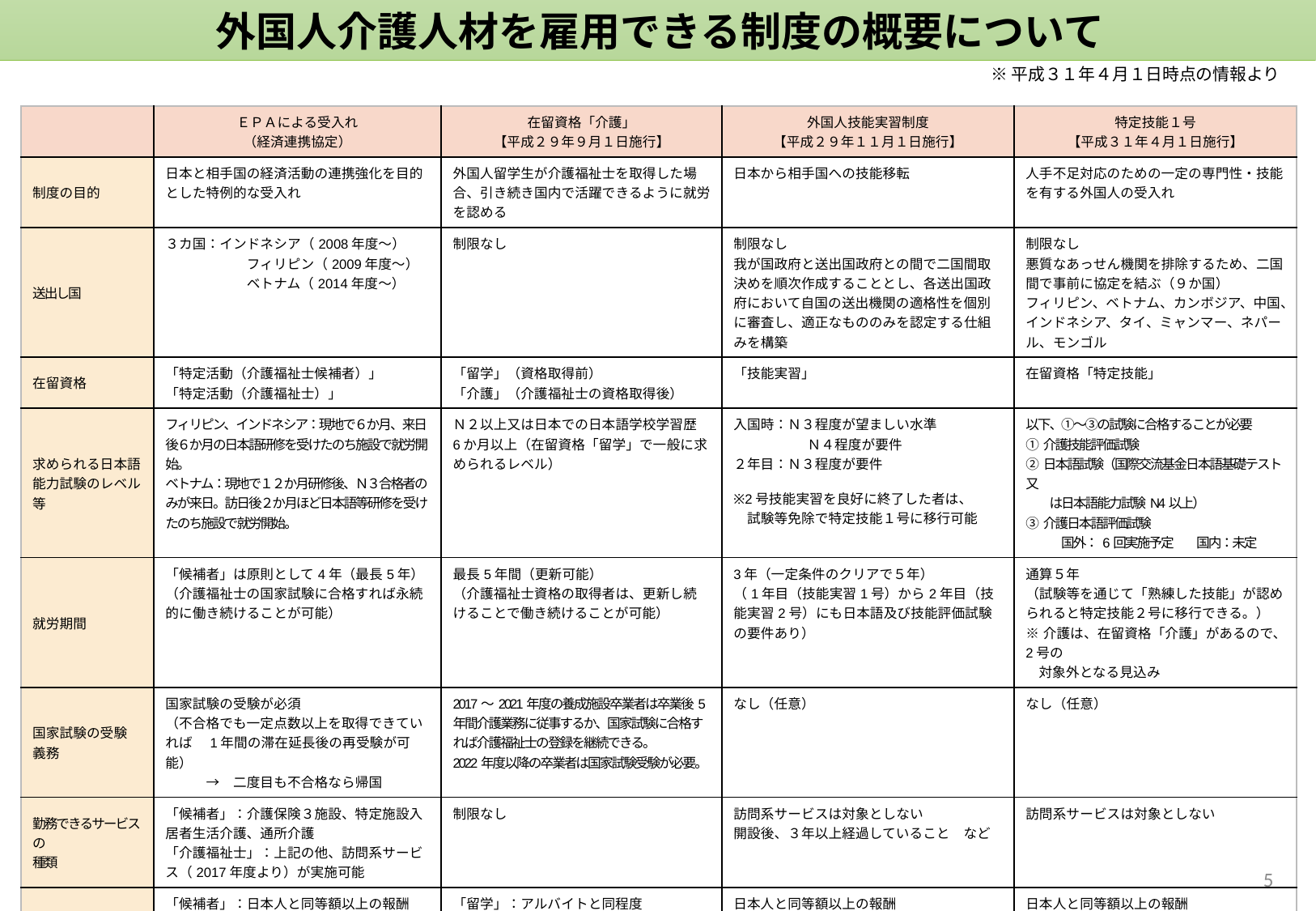

外国人介護人材を雇用できる制度の概要について
※平成３１年４月１日時点の情報より
|  | ＥＰＡによる受入れ （経済連携協定） | 在留資格「介護」 【平成２９年９月１日施行】 | 外国人技能実習制度 【平成２９年１１月１日施行】 | 特定技能１号 【平成３１年４月１日施行】 |
| --- | --- | --- | --- | --- |
| 制度の目的 | 日本と相手国の経済活動の連携強化を目的とした特例的な受入れ | 外国人留学生が介護福祉士を取得した場合、引き続き国内で活躍できるように就労を認める | 日本から相手国への技能移転 | 人手不足対応のための一定の専門性・技能を有する外国人の受入れ |
| 送出し国 | ３カ国：インドネシア（2008年度～） 　　　　　　フィリピン（2009年度～） 　　　　　　ベトナム（2014年度～） | 制限なし | 制限なし 我が国政府と送出国政府との間で二国間取決めを順次作成することとし、各送出国政府において自国の送出機関の適格性を個別に審査し、適正なもののみを認定する仕組みを構築 | 制限なし 悪質なあっせん機関を排除するため、二国間で事前に協定を結ぶ（９か国） フィリピン、ベトナム、カンボジア、中国、インドネシア、タイ、ミャンマー、ネパール、モンゴル |
| 在留資格 | 「特定活動（介護福祉士候補者）」 「特定活動（介護福祉士）」 | 「留学」（資格取得前） 「介護」（介護福祉士の資格取得後） | 「技能実習」 | 在留資格「特定技能」 |
| 求められる日本語 能力試験のレベル等 | フィリピン、インドネシア：現地で６か月、来日後６か月の日本語研修を受けたのち施設で就労開始。 ベトナム：現地で１２か月研修後、Ｎ３合格者のみが来日。訪日後２か月ほど日本語等研修を受けたのち施設で就労開始。 | Ｎ２以上又は日本での日本語学校学習歴 6か月以上（在留資格「留学」で一般に求められるレベル） | 入国時：Ｎ３程度が望ましい水準 　　　　　 Ｎ４程度が要件 ２年目：Ｎ３程度が要件 ※2号技能実習を良好に終了した者は、 　試験等免除で特定技能１号に移行可能 | 以下、①～③の試験に合格することが必要 ①介護技能評価試験　 ②日本語試験（国際交流基金日本語基礎テスト又　 　　は日本語能力試験N4以上） ③介護日本語評価試験 　　　国外：6回実施予定　　国内：未定 |
| 就労期間 | 「候補者」は原則として4年（最長5年） （介護福祉士の国家試験に合格すれば永続的に働き続けることが可能） | 最長5年間（更新可能） （介護福祉士資格の取得者は、更新し続けることで働き続けることが可能） | 3年（一定条件のクリアで５年） （1年目（技能実習1号）から2年目（技能実習2号）にも日本語及び技能評価試験の要件あり） | 通算５年　 （試験等を通じて「熟練した技能」が認められると特定技能２号に移行できる。） ※介護は、在留資格「介護」があるので、2号の 対象外となる見込み |
| 国家試験の受験 義務 | 国家試験の受験が必須 （不合格でも一定点数以上を取得できていれば　1年間の滞在延長後の再受験が可能） 　　　→　二度目も不合格なら帰国 | 2017～2021年度の養成施設卒業者は卒業後5年間介護業務に従事するか、国家試験に合格すれば介護福祉士の登録を継続できる。　 2022年度以降の卒業者は国家試験受験が必要。 | なし（任意） | なし（任意） |
| 勤務できるサービスの 種類 | 「候補者」：介護保険３施設、特定施設入居者生活介護、通所介護 「介護福祉士」：上記の他、訪問系サービス（2017年度より）が実施可能 | 制限なし | 訪問系サービスは対象としない 開設後、３年以上経過していること　など | 訪問系サービスは対象としない |
| 処遇・受入れ人数 | 「候補者」：日本人と同等額以上の報酬 「介護福祉士」：日本人と同等額以上の報酬 | 「留学」：アルバイトと同程度 「介護」：日本人と同等額以上の報酬 | 日本人と同等額以上の報酬 事業所の常勤職員の総数に応じた人数枠あり | 日本人と同等額以上の報酬 事業所単位で日本人等の常勤介護職員の総数を上限とする |
| 受入れ調整機関 | 国際厚生事業団（ＪＩＣＷＥＬＳ） | 公的な受入れ調整機関がない | 各監理団体（団体監理型）⇒介護 各企業（企業単独型） ※外国人技能実習機構 監理団体の許可、技能実習計画の認定、実習　 実施者・監理団体への報告要求、実地検査等 | 外国人に対する支援を登録支援機関に委託することが可能 ※受入れ機関が直接海外で採用活動を行い又 は国内外のあっせん機関等を通じて採用する 　　ことが可能 |
5